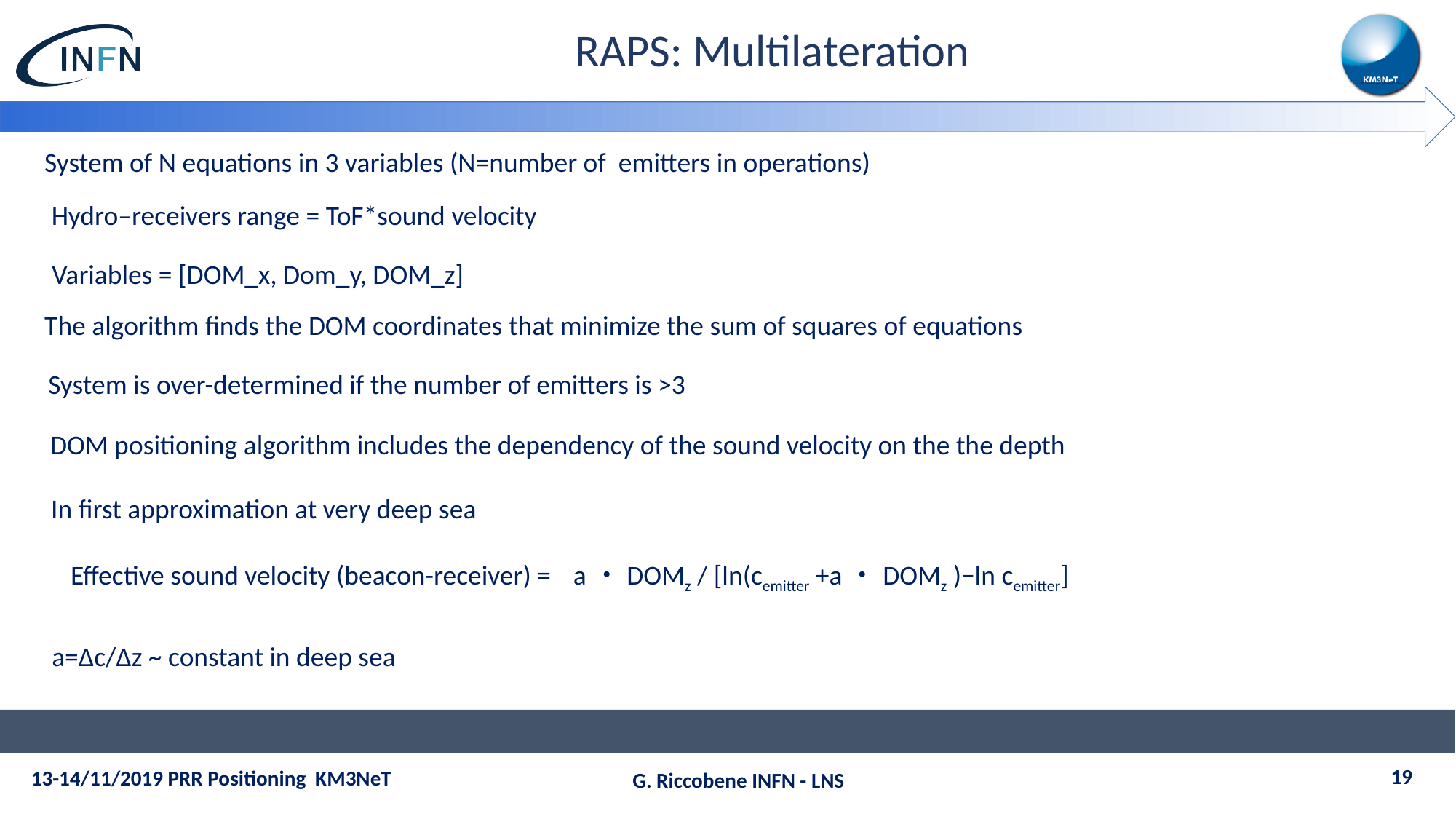

# RAPS: Multilateration
System of N equations in 3 variables (N=number of  emitters in operations)
Hydro–receivers range = ToF*sound velocity
Variables = [DOM_x, Dom_y, DOM_z]
The algorithm finds the DOM coordinates that minimize the sum of squares of equations
System is over-determined if the number of emitters is >3
DOM positioning algorithm includes the dependency of the sound velocity on the the depth
In first approximation at very deep sea
Effective sound velocity (beacon-receiver) =
a・DOMz / [ln(cemitter +a・DOMz )−ln cemitter]
a=Δc/Δz ~ constant in deep sea
19
G. Riccobene INFN - LNS
13-14/11/2019 PRR Positioning  KM3NeT